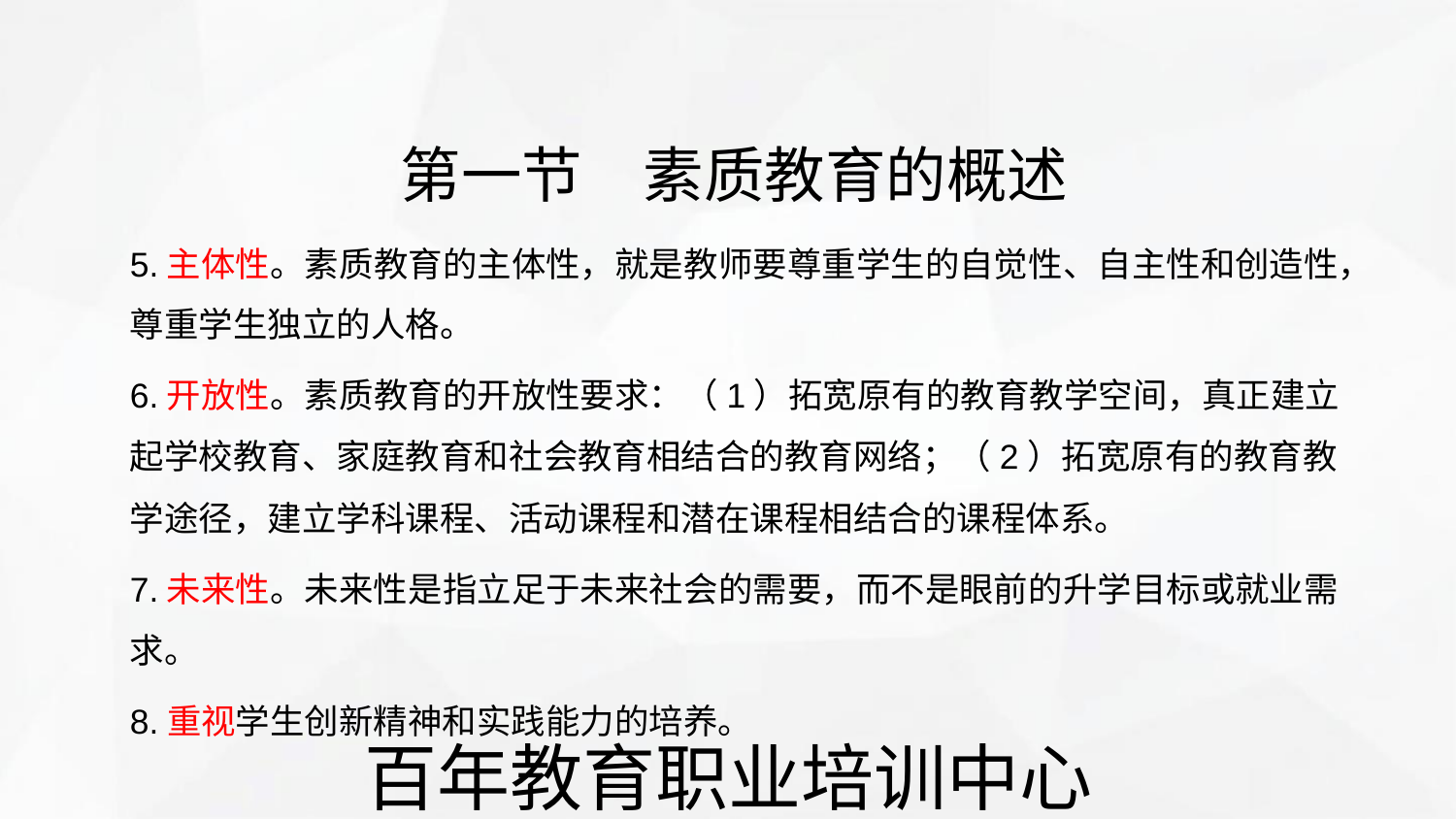

第一节　素质教育的概述
5.主体性。素质教育的主体性，就是教师要尊重学生的自觉性、自主性和创造性，
尊重学生独立的人格。
6.开放性。素质教育的开放性要求：（1）拓宽原有的教育教学空间，真正建立
起学校教育、家庭教育和社会教育相结合的教育网络；（2）拓宽原有的教育教
学途径，建立学科课程、活动课程和潜在课程相结合的课程体系。
7.未来性。未来性是指立足于未来社会的需要，而不是眼前的升学目标或就业需
求。
8.重视学生创新精神和实践能力的培养。
百年教育职业培训中心